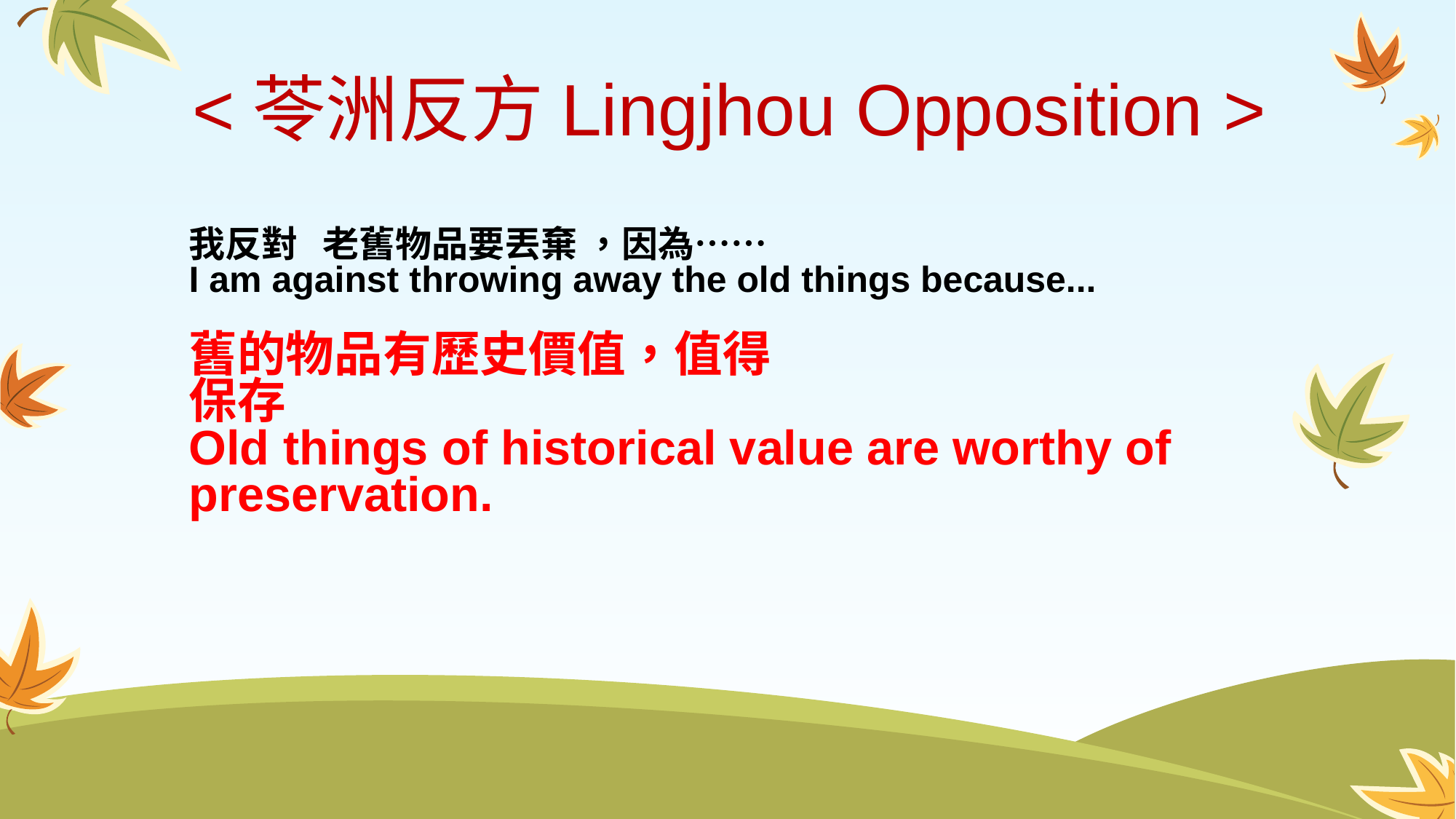

# <苓洲反方Lingjhou Opposition >
我反對   老舊物品要丟棄 ，因為……
I am against throwing away the old things because...

舊的物品有歷史價值，值得
保存
Old things of historical value are worthy of preservation.